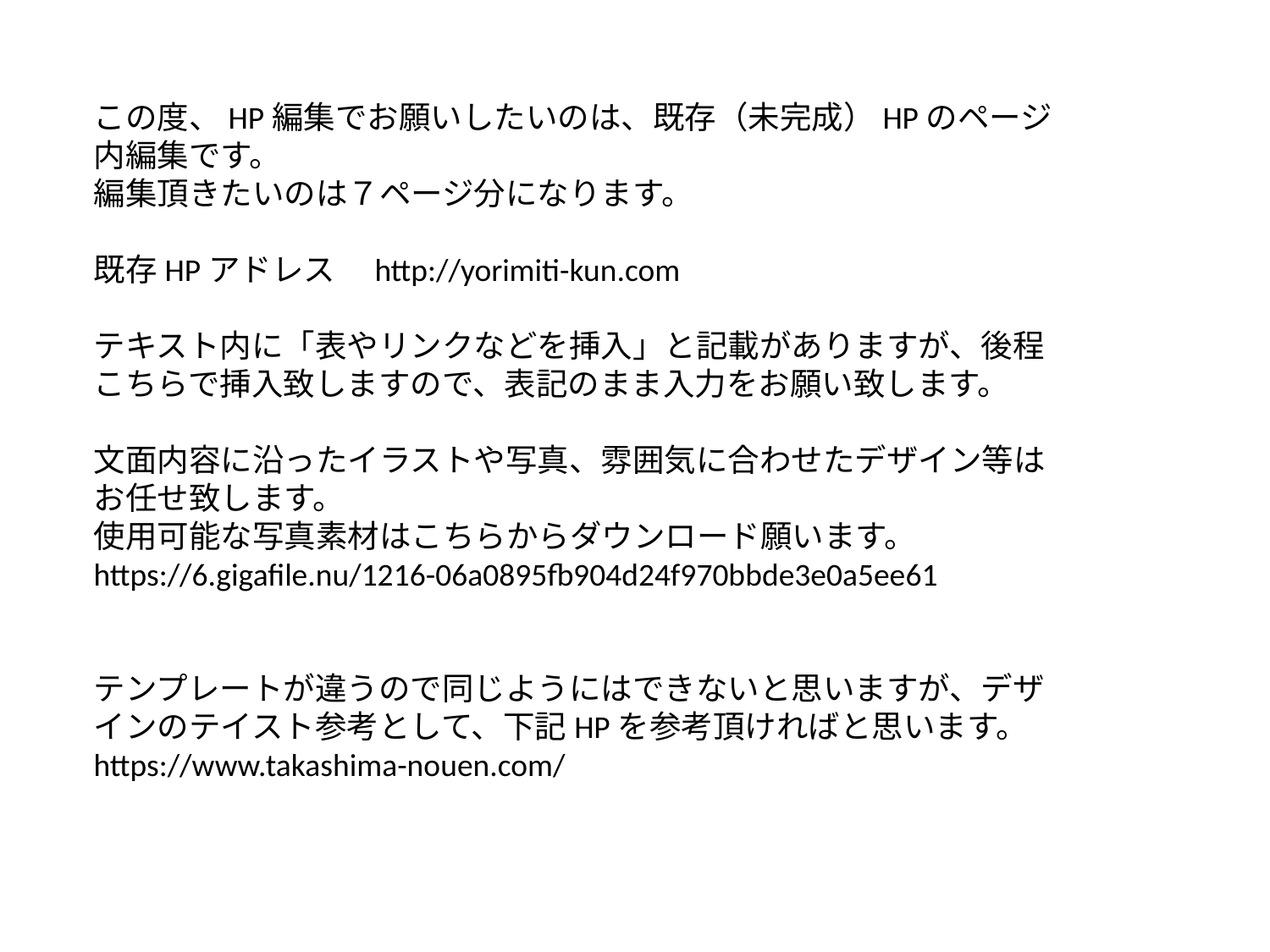

この度、HP編集でお願いしたいのは、既存（未完成）HPのページ内編集です。
編集頂きたいのは７ページ分になります。

既存HPアドレス　http://yorimiti-kun.com

テキスト内に「表やリンクなどを挿入」と記載がありますが、後程こちらで挿入致しますので、表記のまま入力をお願い致します。

文面内容に沿ったイラストや写真、雰囲気に合わせたデザイン等はお任せ致します。
使用可能な写真素材はこちらからダウンロード願います。
https://6.gigafile.nu/1216-06a0895fb904d24f970bbde3e0a5ee61

テンプレートが違うので同じようにはできないと思いますが、デザインのテイスト参考として、下記HPを参考頂ければと思います。
https://www.takashima-nouen.com/